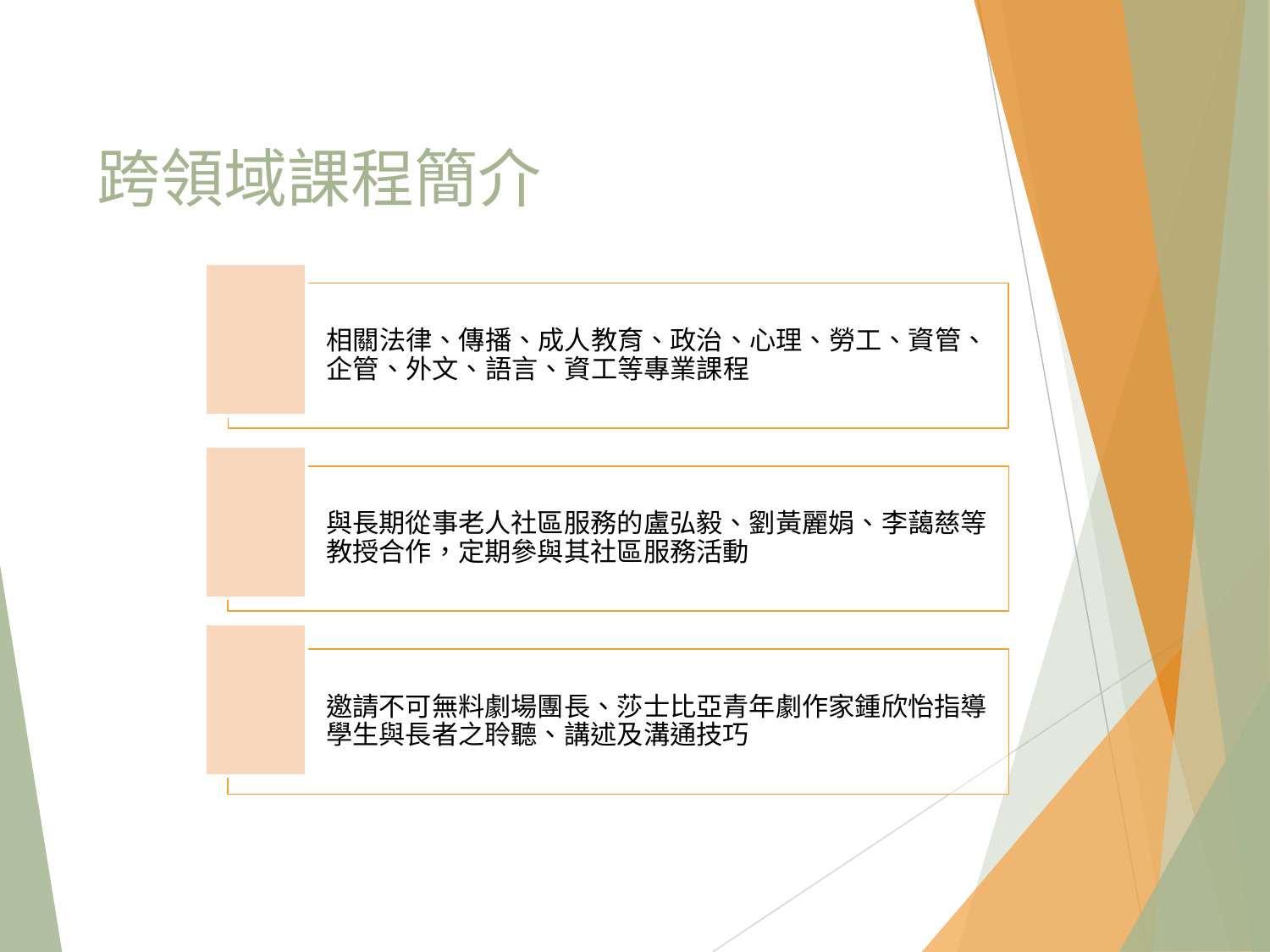

# 跨領域課程簡介

相關法律、傳播、成人教育、政治、心理、勞工、資管、企管、外文、語言、資工等專業課程

與長期從事老人社區服務的盧弘毅、劉黃麗娟、李藹慈等教授合作，定期參與其社區服務活動

邀請不可無料劇場團長、莎士比亞青年劇作家鍾欣怡指導學生與長者之聆聽、講述及溝通技巧